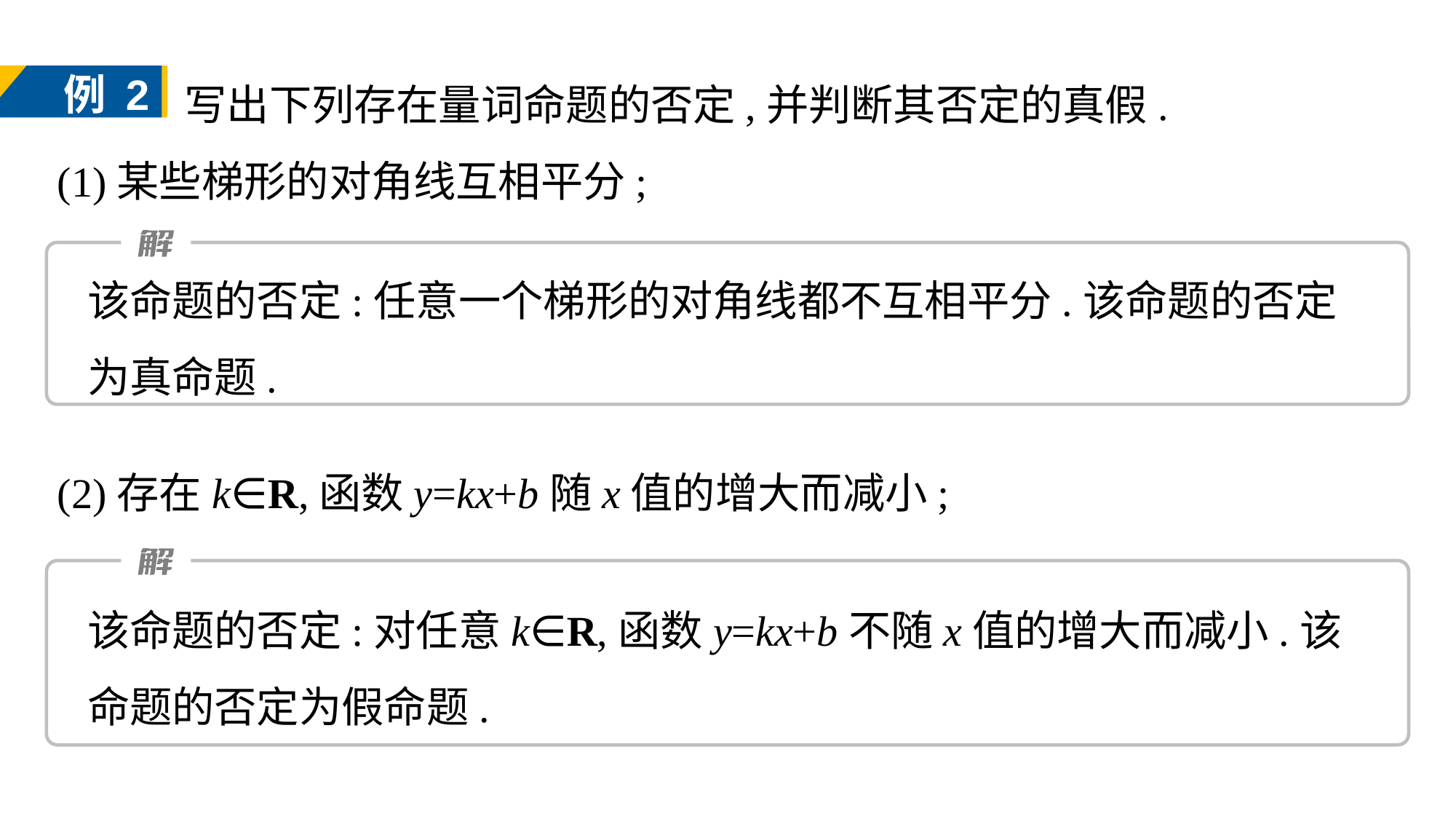

写出下列存在量词命题的否定,并判断其否定的真假.
(1)某些梯形的对角线互相平分;
例 2

该命题的否定:任意一个梯形的对角线都不互相平分.该命题的否定为真命题.
(2)存在k∈R,函数y=kx+b随x值的增大而减小;

该命题的否定:对任意k∈R,函数y=kx+b不随x值的增大而减小.该命题的否定为假命题.